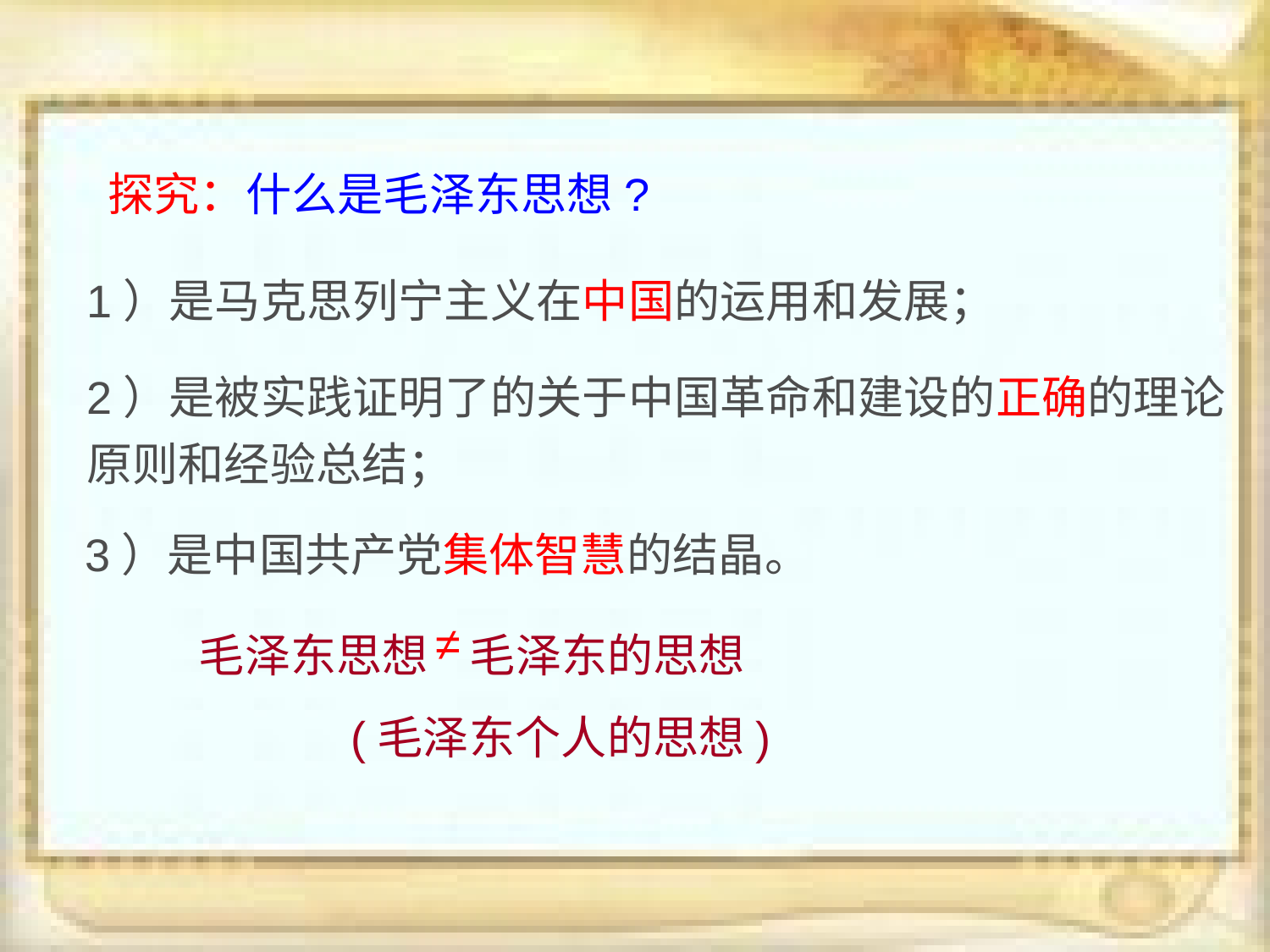

探究：什么是毛泽东思想?
1）是马克思列宁主义在中国的运用和发展；
2）是被实践证明了的关于中国革命和建设的正确的理论原则和经验总结；
3）是中国共产党集体智慧的结晶。
毛泽东思想    毛泽东的思想
              (毛泽东个人的思想)
≠